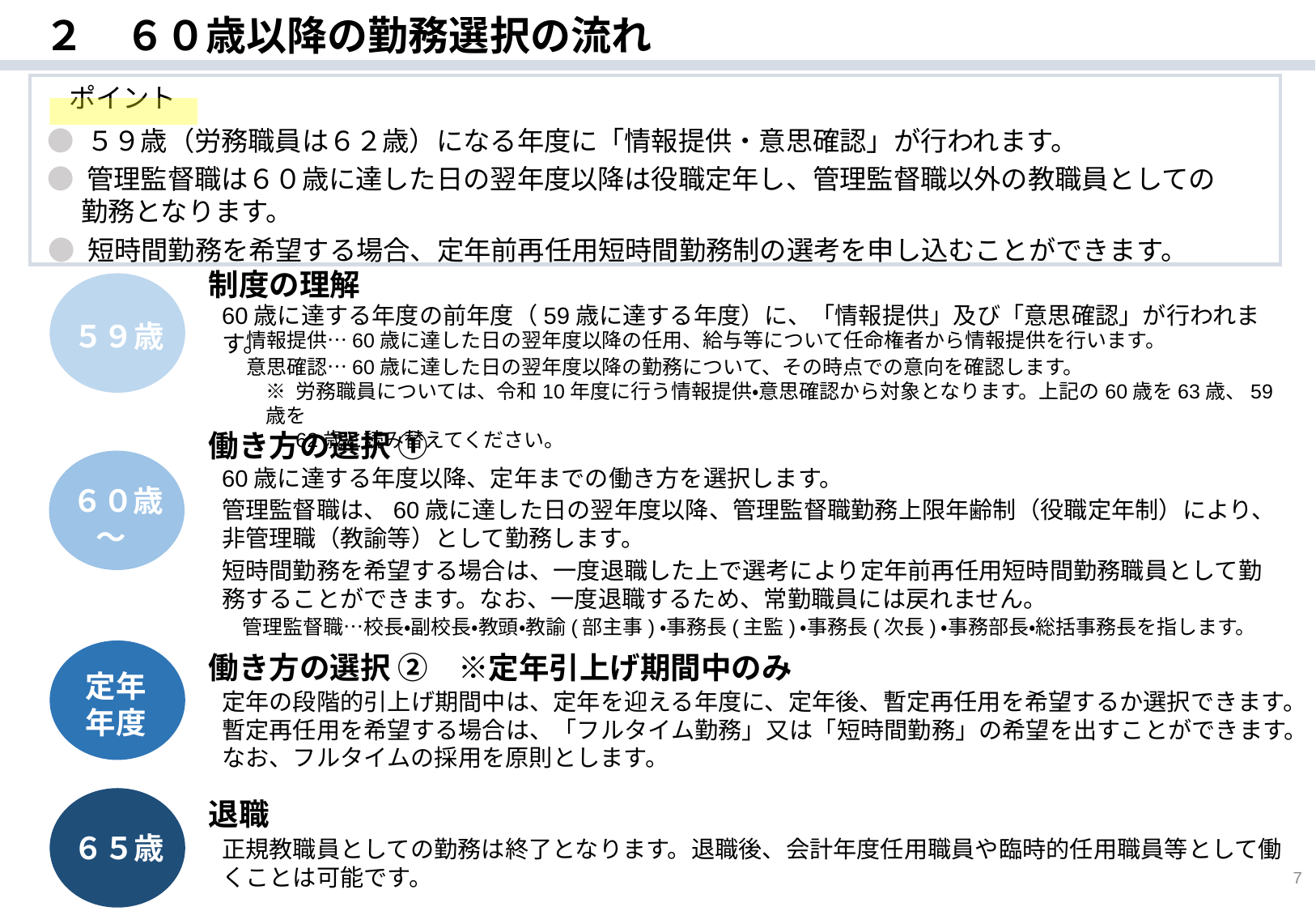

２　６０歳以降の勤務選択の流れ
　ポイント

 ● ５９歳（労務職員は６２歳）になる年度に「情報提供・意思確認」が行われます。

 ● 管理監督職は６０歳に達した日の翌年度以降は役職定年し、管理監督職以外の教職員としての
　  勤務となります。

 ● 短時間勤務を希望する場合、定年前再任用短時間勤務制の選考を申し込むことができます。
制度の理解

５９歳
60歳に達する年度の前年度（59歳に達する年度）に、「情報提供」及び「意思確認」が行われます。
情報提供…60歳に達した日の翌年度以降の任用、給与等について任命権者から情報提供を行います。
意思確認…60歳に達した日の翌年度以降の勤務について、その時点での意向を確認します。
※ 労務職員については、令和10年度に行う情報提供・意思確認から対象となります。上記の60歳を63歳、59歳を
　 62歳と読み替えてください。
働き方の選択 ①

６０歳
　～
60歳に達する年度以降、定年までの働き方を選択します。
管理監督職は、60歳に達した日の翌年度以降、管理監督職勤務上限年齢制（役職定年制）により、非管理職（教諭等）として勤務します。
短時間勤務を希望する場合は、一度退職した上で選考により定年前再任用短時間勤務職員として勤務することができます。なお、一度退職するため、常勤職員には戻れません。
　管理監督職…校長・副校長・教頭・教諭(部主事)・事務長(主監)・事務長(次長)・事務部長・総括事務長を指します。

定年
年度
働き方の選択 ②　※定年引上げ期間中のみ
定年の段階的引上げ期間中は、定年を迎える年度に、定年後、暫定再任用を希望するか選択できます。
暫定再任用を希望する場合は、「フルタイム勤務」又は「短時間勤務」の希望を出すことができます。
なお、フルタイムの採用を原則とします。

６５歳
退職
正規教職員としての勤務は終了となります。退職後、会計年度任用職員や臨時的任用職員等として働くことは可能です。
7